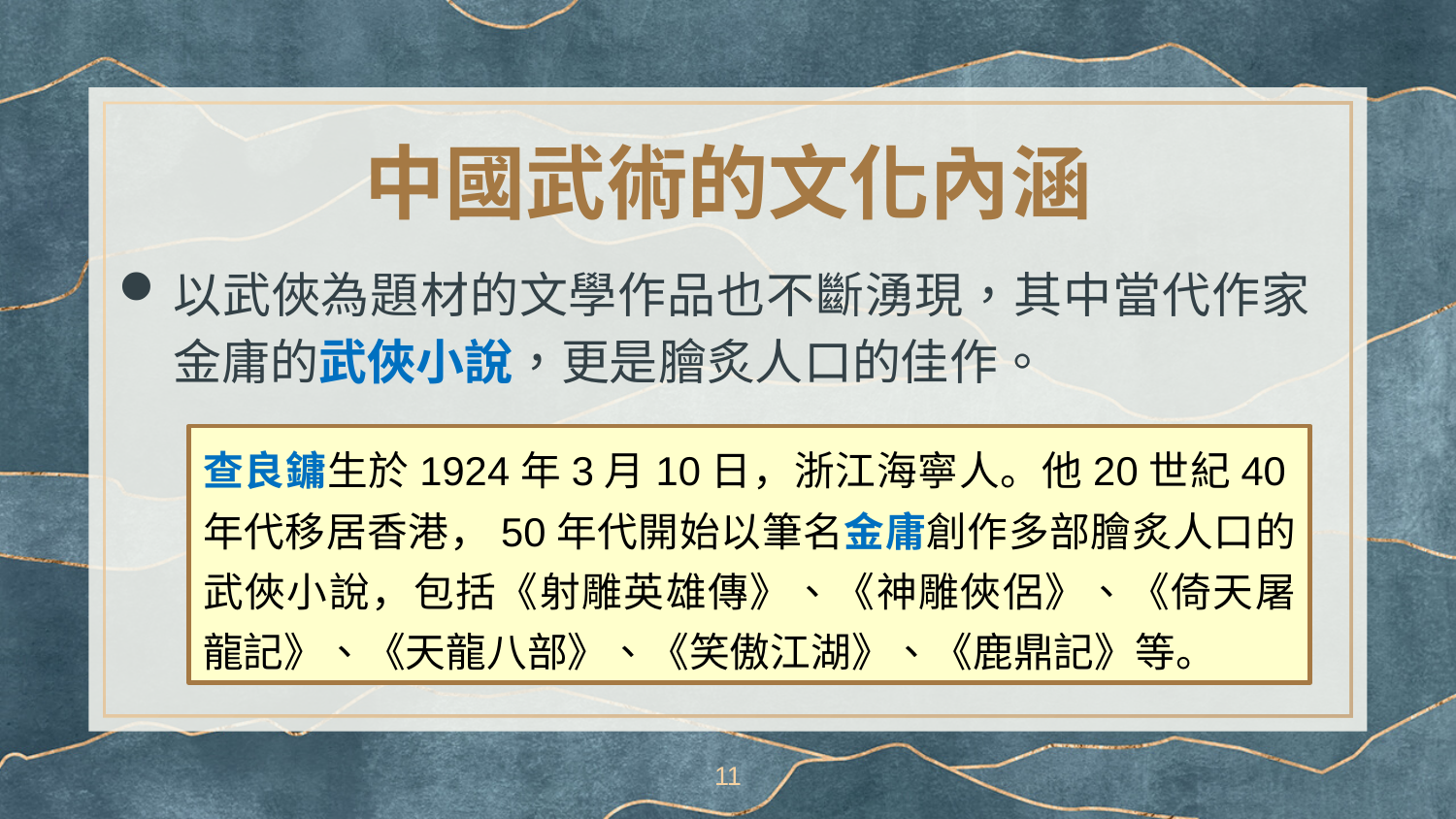

# 中國武術的文化內涵
以武俠為題材的文學作品也不斷湧現，其中當代作家金庸的武俠小說，更是膾炙人口的佳作。
查良鏞生於1924年3月10日，浙江海寧人。他20世紀40年代移居香港，50年代開始以筆名金庸創作多部膾炙人口的武俠小說，包括《射雕英雄傳》、《神雕俠侶》、《倚天屠龍記》、《天龍八部》、《笑傲江湖》、《鹿鼎記》等。
11